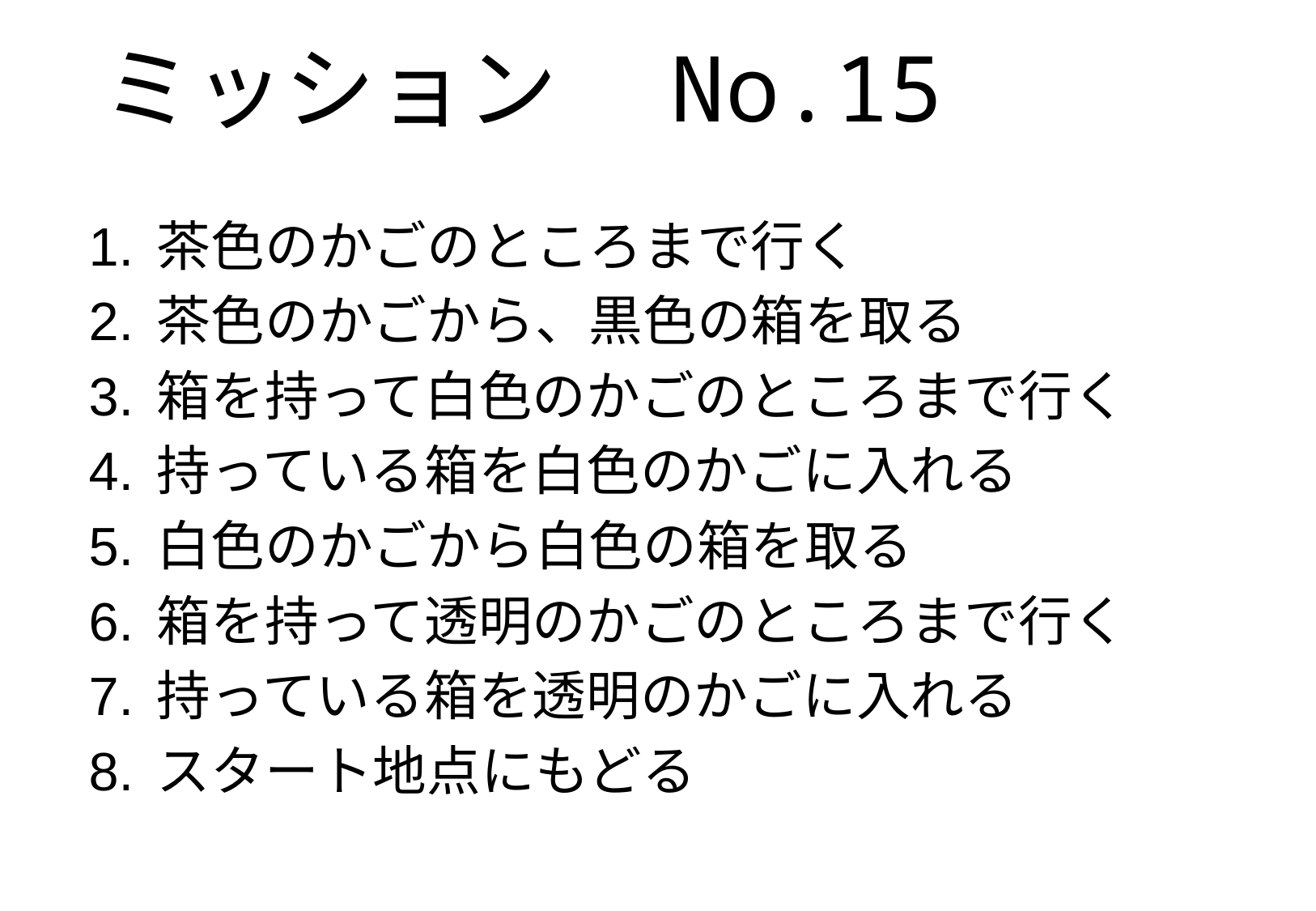

# ミッション　No.15
茶色のかごのところまで行く
茶色のかごから、黒色の箱を取る
箱を持って白色のかごのところまで行く
持っている箱を白色のかごに入れる
白色のかごから白色の箱を取る
箱を持って透明のかごのところまで行く
持っている箱を透明のかごに入れる
スタート地点にもどる